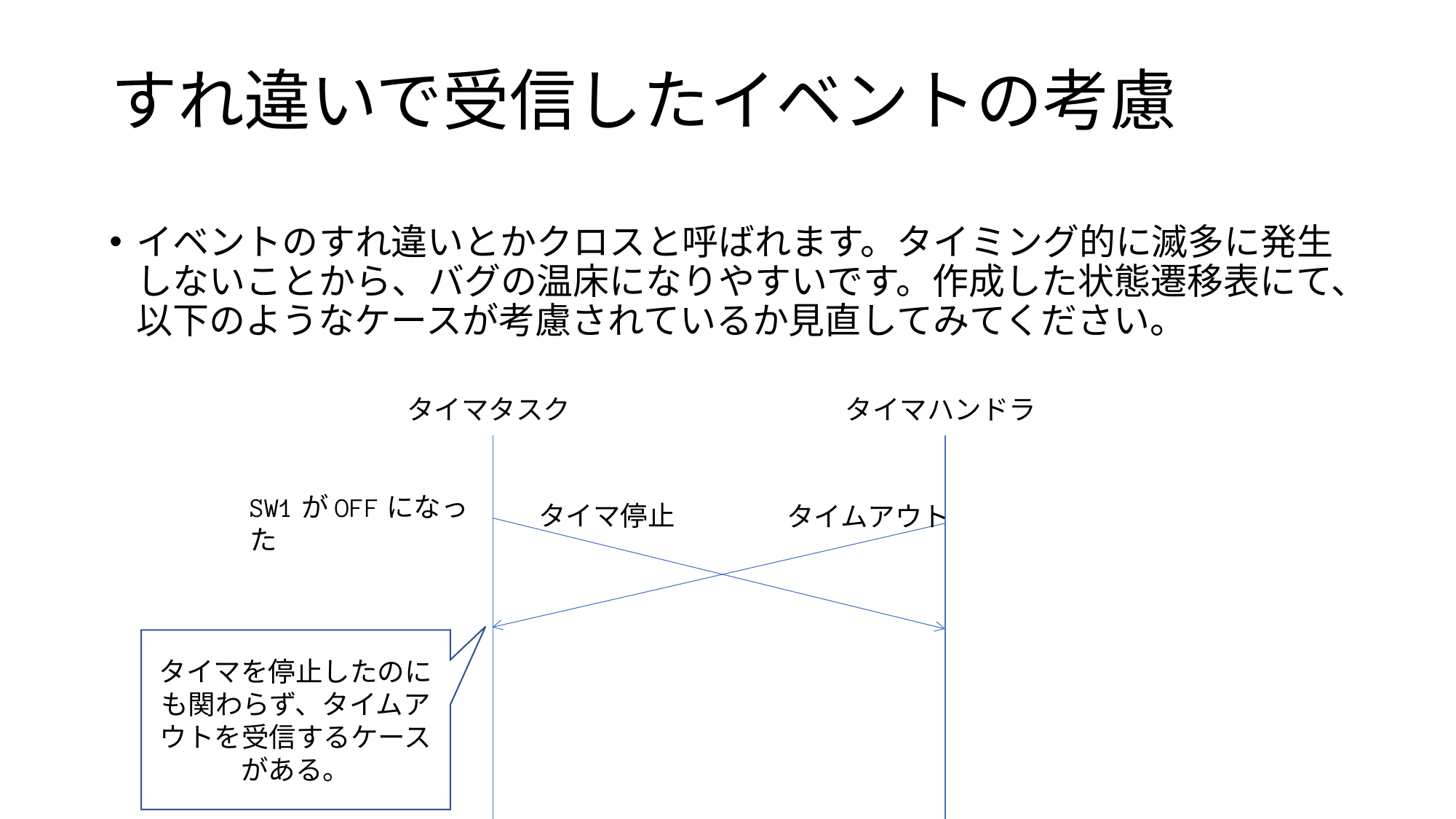

# すれ違いで受信したイベントの考慮
イベントのすれ違いとかクロスと呼ばれます。タイミング的に滅多に発生しないことから、バグの温床になりやすいです。作成した状態遷移表にて、以下のようなケースが考慮されているか見直してみてください。
タイマタスク
タイマハンドラ
SW1がOFFになった
タイマ停止
タイムアウト
タイマを停止したのにも関わらず、タイムアウトを受信するケースがある。